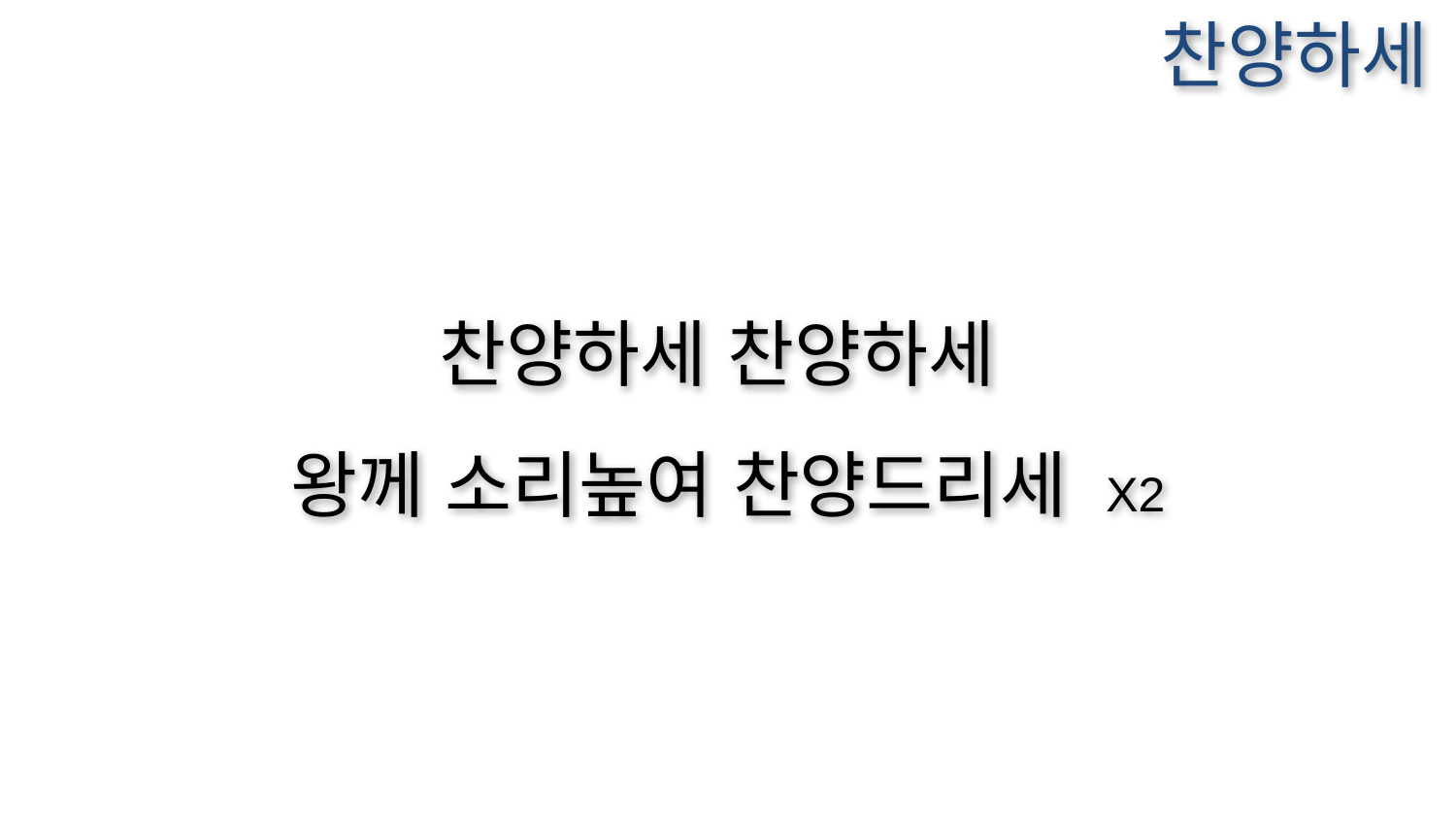

찬양하세
찬양하세 찬양하세
왕께 소리높여 찬양드리세 X2